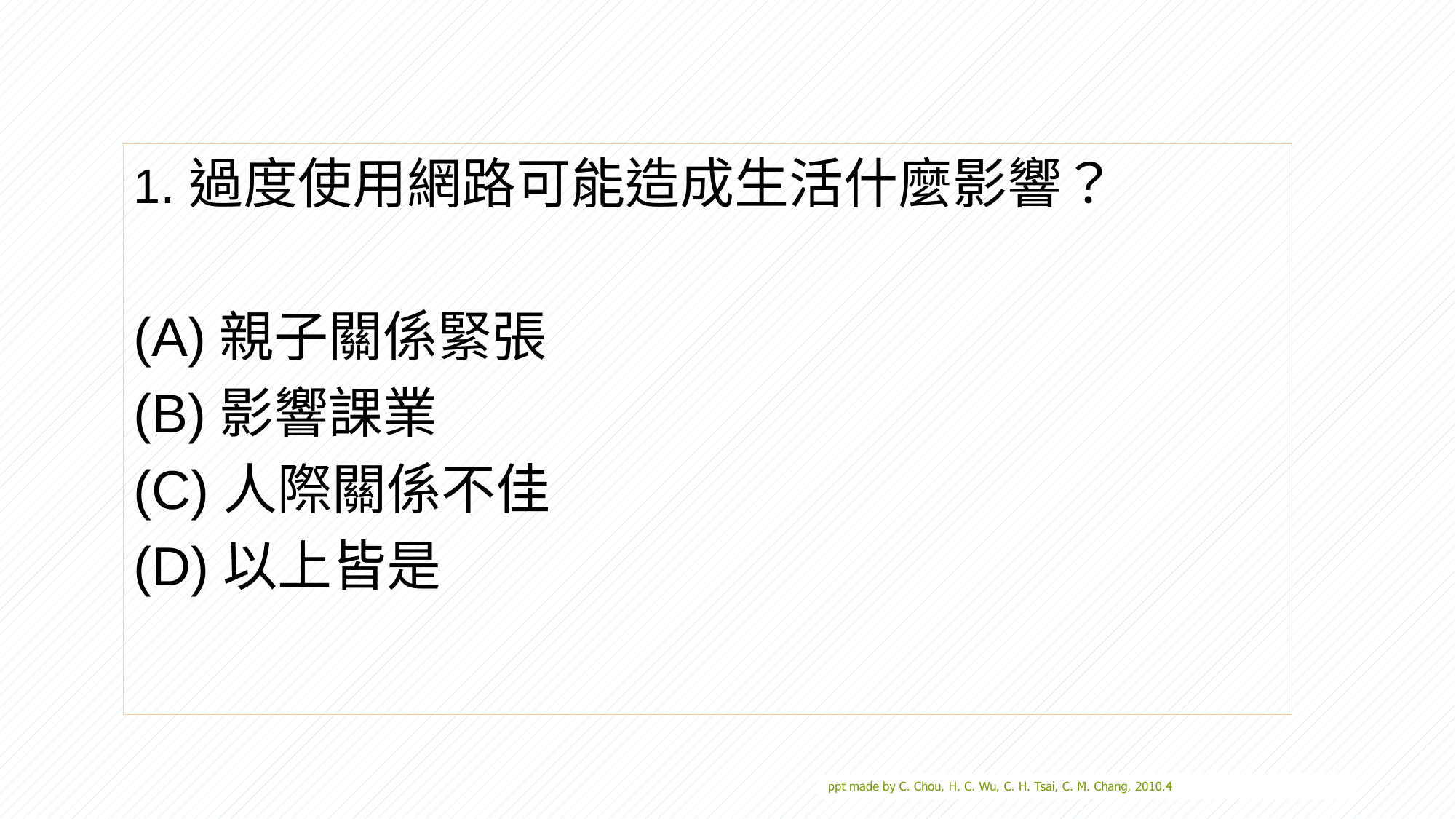

1.過度使用網路可能造成生活什麼影響？

(A)親子關係緊張
(B)影響課業
(C)人際關係不佳
(D)以上皆是